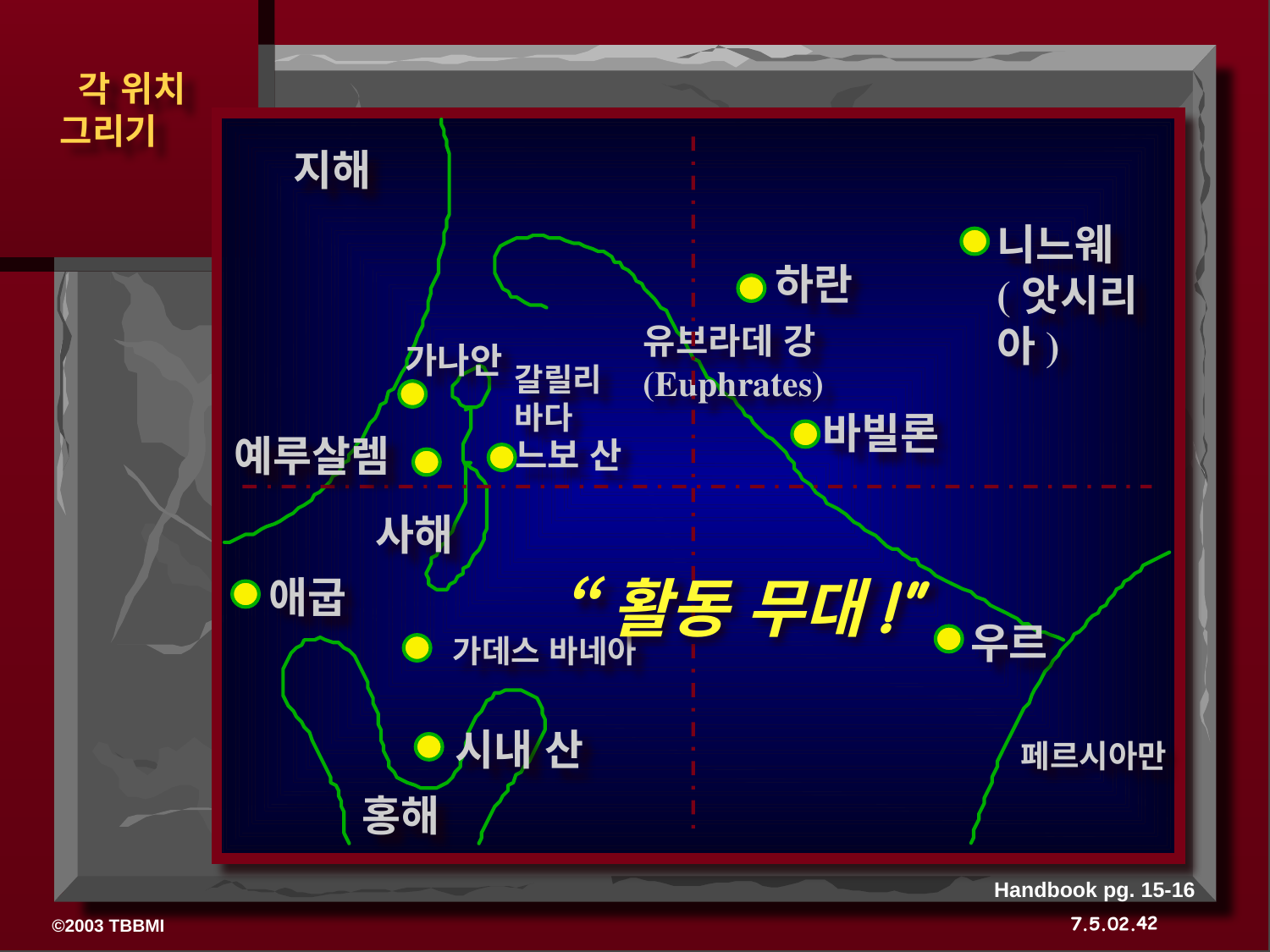

지해

니느웨 (앗시리아)

하란

유브라데 강    (Euphrates)
가나안
갈릴리 바다

바빌론

예루살렘
느보 산

“활동 무대!”

사해

애굽

우르
가데스 바네아

시내 산
페르시아만

홍해

Handbook pg. 15-16
42